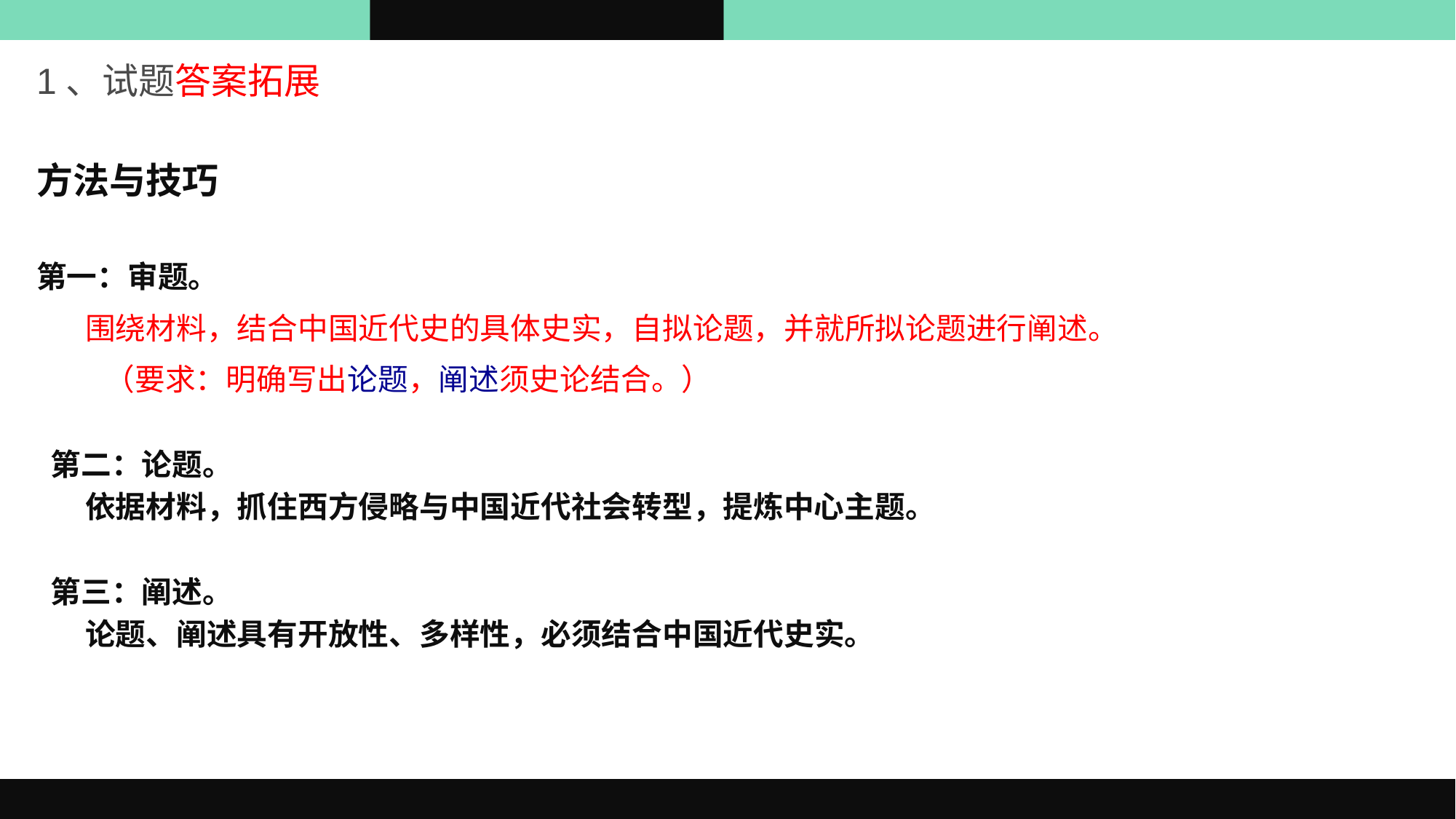

1、试题答案拓展

方法与技巧

第一：审题。
      围绕材料，结合中国近代史的具体史实，自拟论题，并就所拟论题进行阐述。
         （要求：明确写出论题，阐述须史论结合。）

 第二：论题。
      依据材料，抓住西方侵略与中国近代社会转型，提炼中心主题。

 第三：阐述。
      论题、阐述具有开放性、多样性，必须结合中国近代史实。